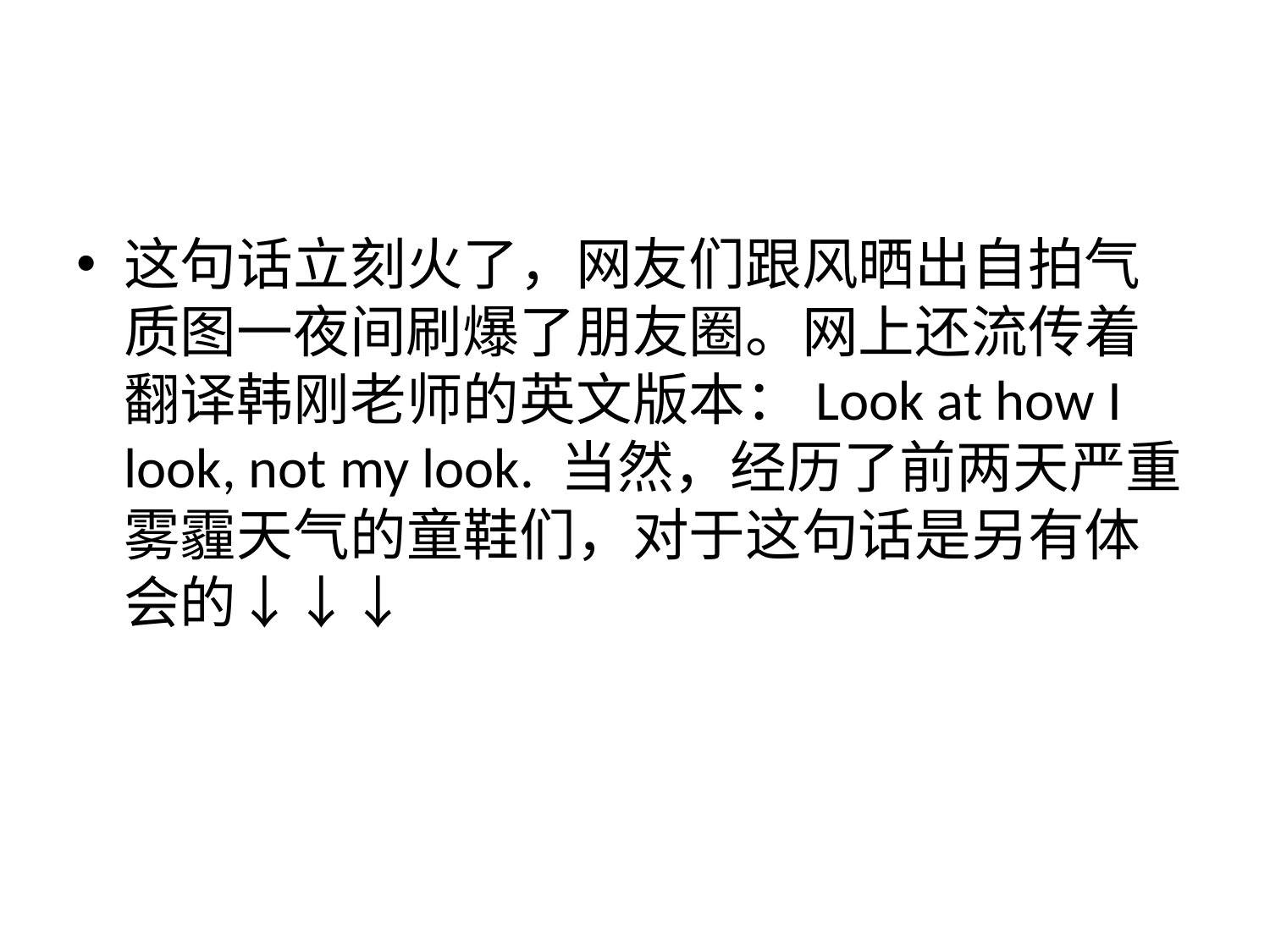

#
这句话立刻火了，网友们跟风晒出自拍气质图一夜间刷爆了朋友圈。网上还流传着翻译韩刚老师的英文版本：Look at how I look, not my look. 当然，经历了前两天严重雾霾天气的童鞋们，对于这句话是另有体会的↓↓↓